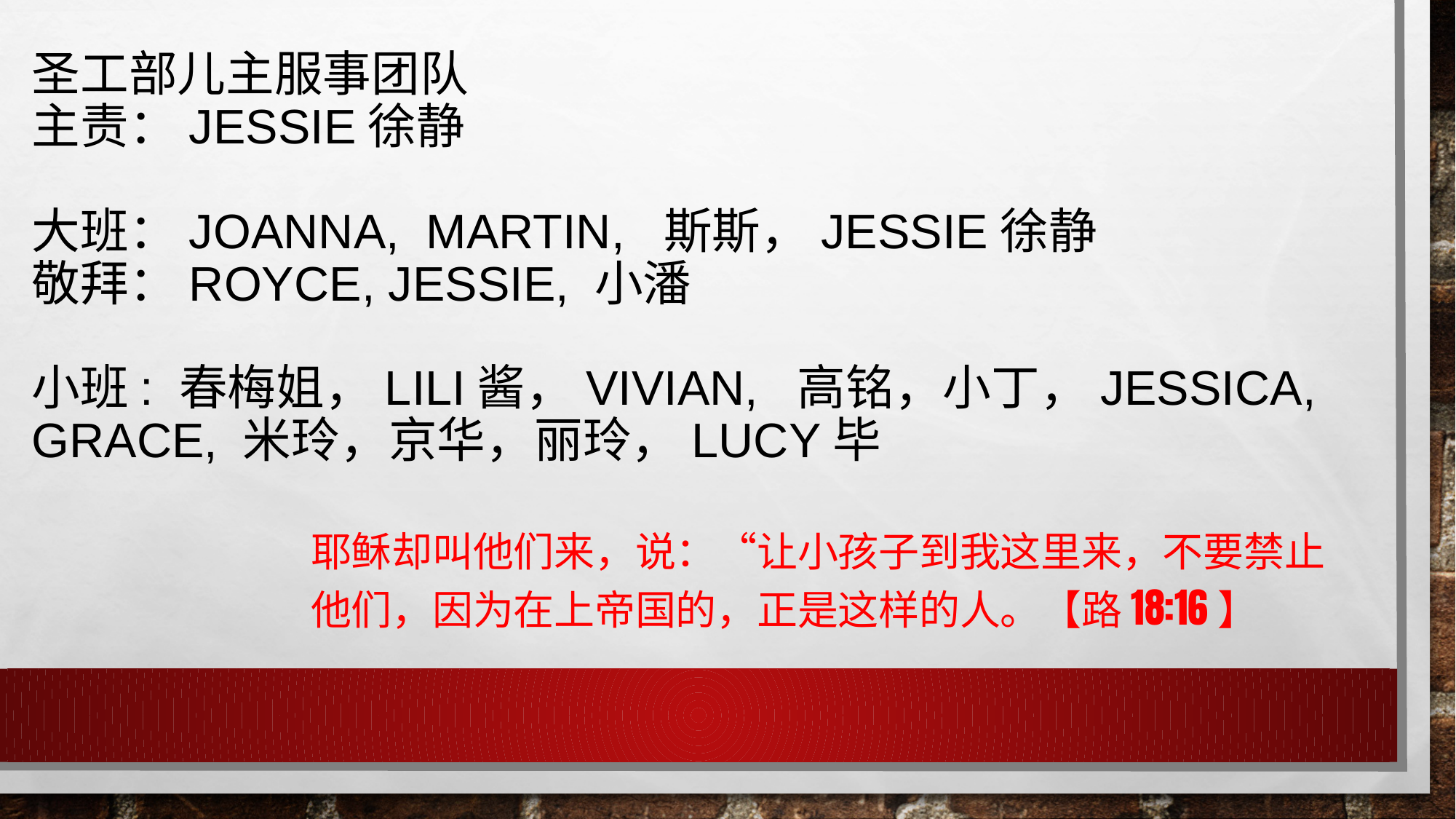

# 圣工部儿主服事团队 主责：Jessie徐静 大班：Joanna,  Martin,  斯斯，Jessie徐静 敬拜：Royce, Jessie, 小潘 小班: 春梅姐，lili酱，Vivian,  高铭，小丁，Jessica,  Grace, 米玲，京华，丽玲，Lucy毕
耶稣却叫他们来，说：“让小孩子到我这里来，不要禁止他们，因为在上帝国的，正是这样的人。【路18:16】